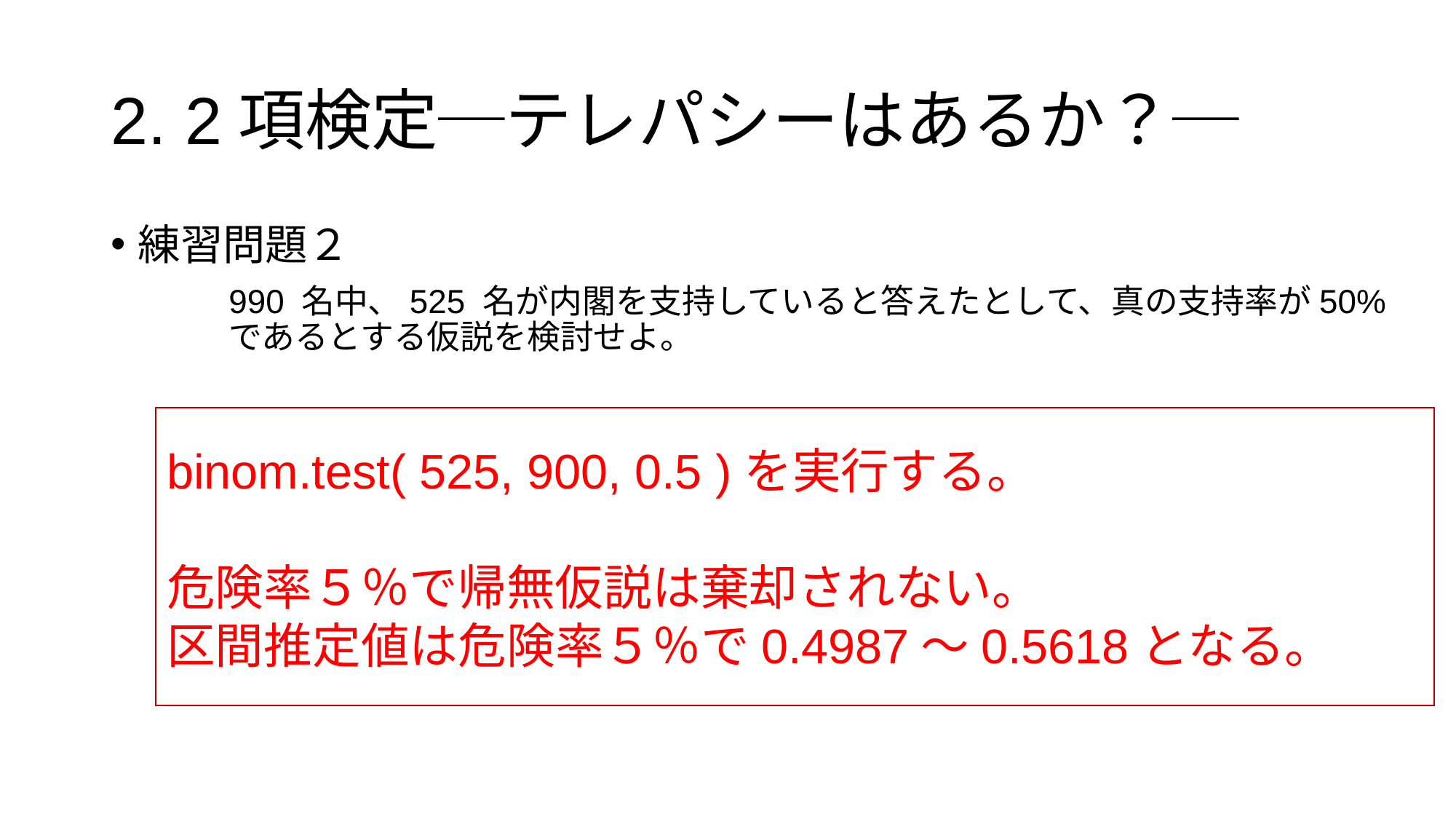

# 2. 2項検定─テレパシーはあるか？─
練習問題２
990 名中、525 名が内閣を支持していると答えたとして、真の支持率が50% であるとする仮説を検討せよ。
binom.test( 525, 900, 0.5 )を実行する。

危険率５％で帰無仮説は棄却されない。
区間推定値は危険率５％で0.4987～0.5618となる。